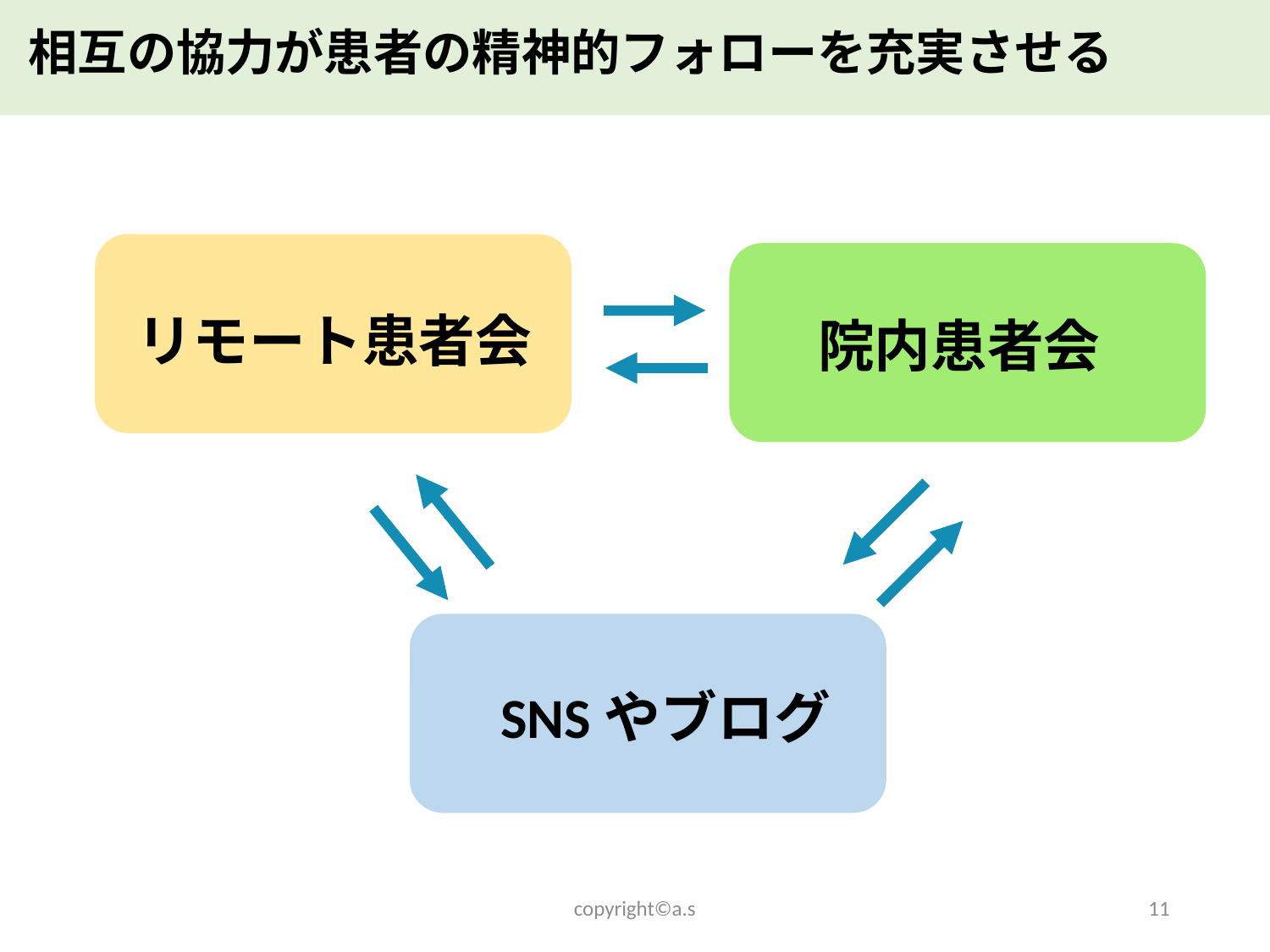

相互の協力が患者の精神的フォローを充実させる

リモート患者会
院内患者会

SNSやブログ
copyright©a.s
11